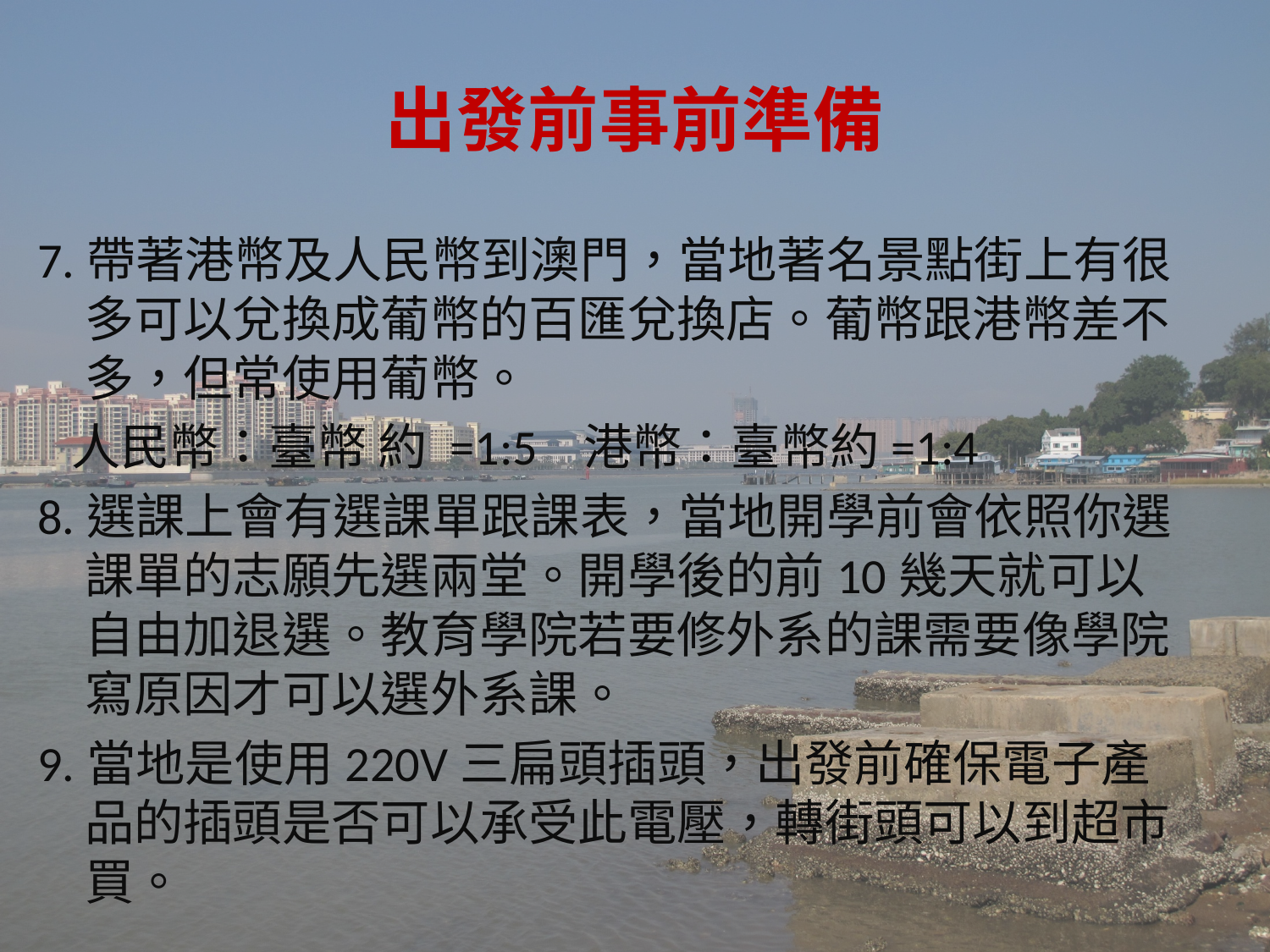

# 出發前事前準備
7.帶著港幣及人民幣到澳門，當地著名景點街上有很多可以兌換成葡幣的百匯兌換店。葡幣跟港幣差不多，但常使用葡幣。
  人民幣：臺幣 約 =1:5   港幣：臺幣約=1:4
8.選課上會有選課單跟課表，當地開學前會依照你選課單的志願先選兩堂。開學後的前10幾天就可以自由加退選。教育學院若要修外系的課需要像學院寫原因才可以選外系課。
9.當地是使用220V三扁頭插頭，出發前確保電子產品的插頭是否可以承受此電壓，轉街頭可以到超市買。